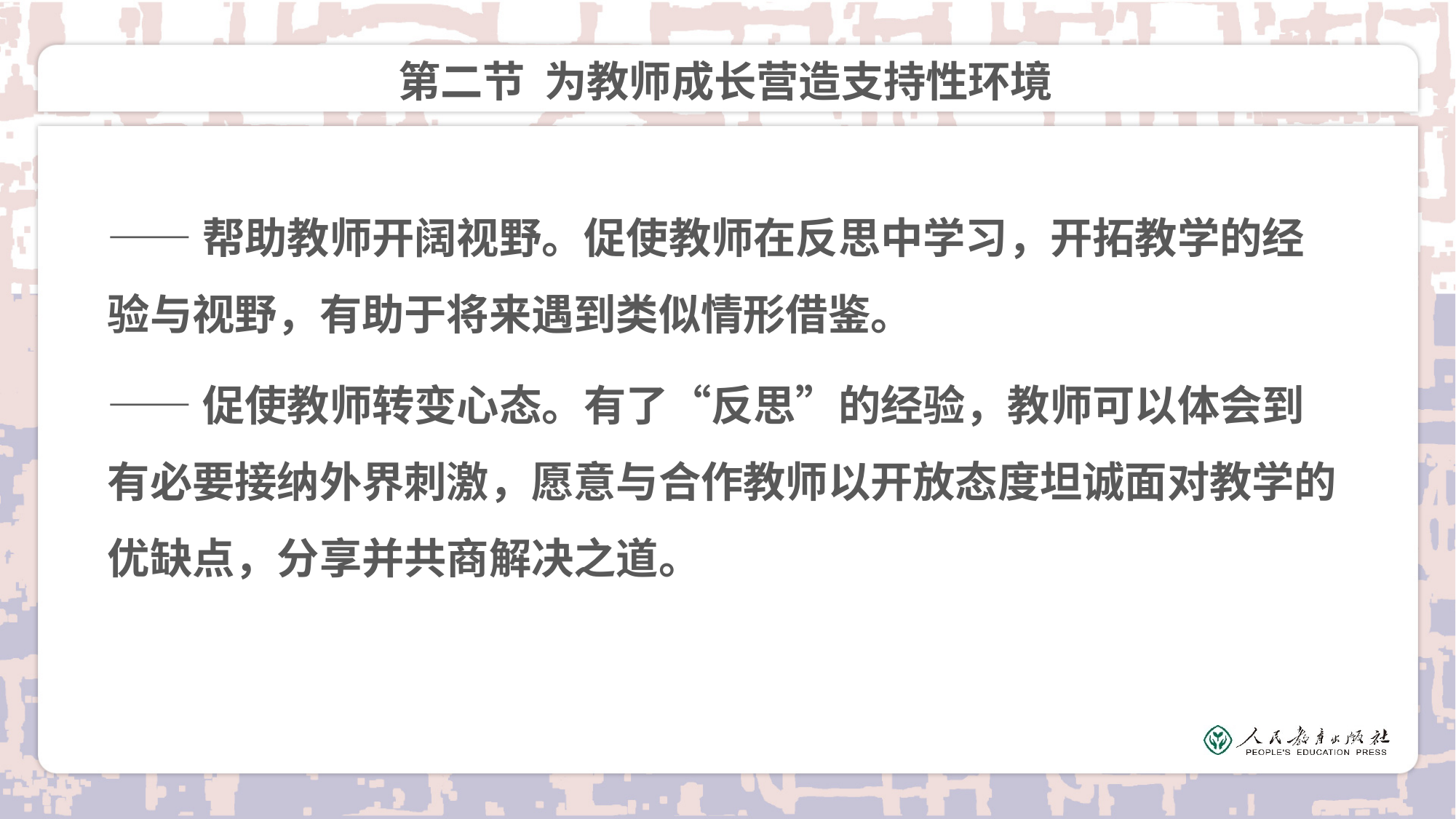

# 第二节  为教师成长营造支持性环境
——帮助教师开阔视野。促使教师在反思中学习，开拓教学的经验与视野，有助于将来遇到类似情形借鉴。
——促使教师转变心态。有了“反思”的经验，教师可以体会到有必要接纳外界刺激，愿意与合作教师以开放态度坦诚面对教学的优缺点，分享并共商解决之道。